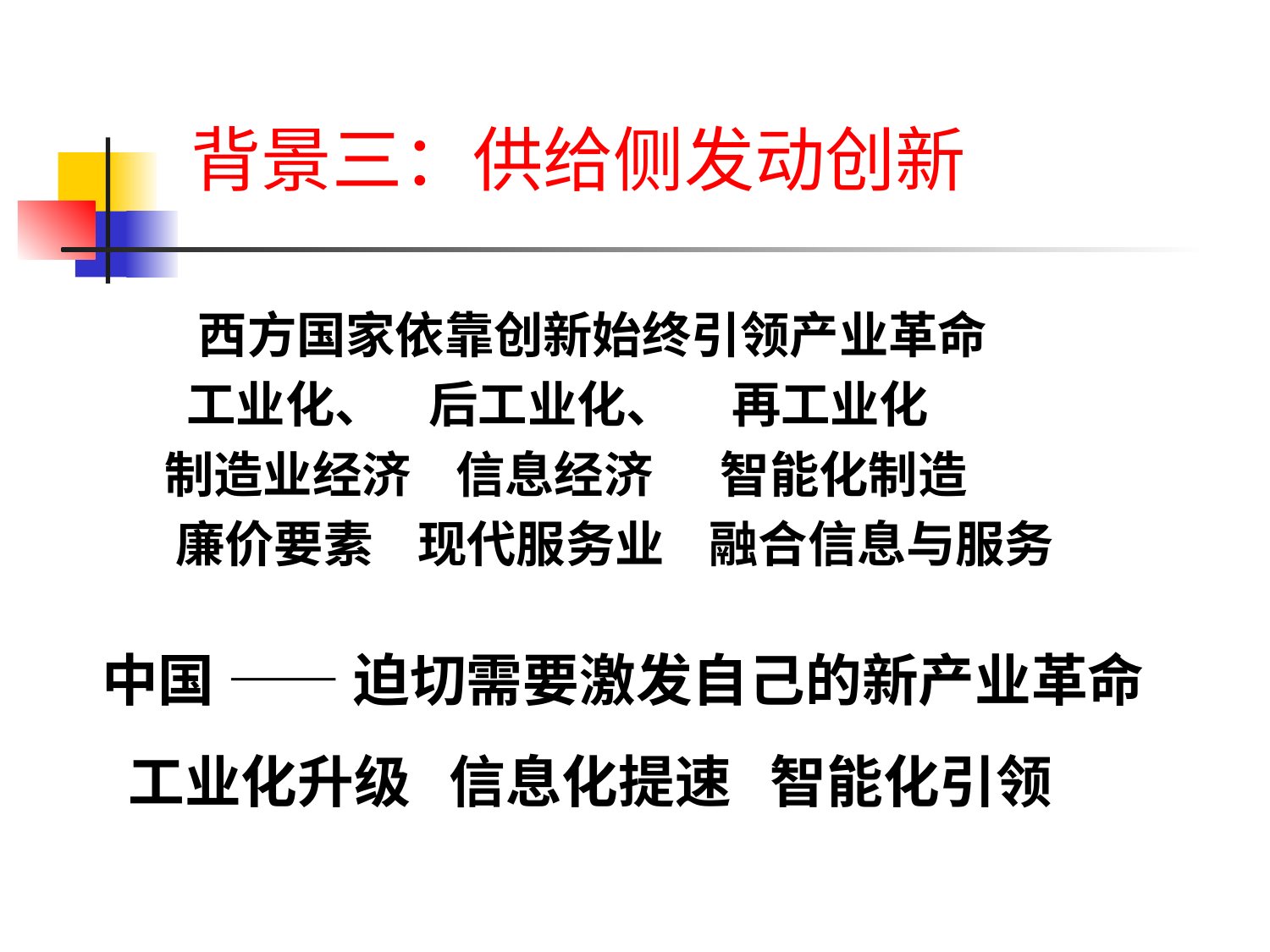

背景三：供给侧发动创新
    西方国家依靠创新始终引领产业革命
   工业化、    后工业化、     再工业化
 制造业经济    信息经济      智能化制造
  廉价要素    现代服务业    融合信息与服务

中国 —— 迫切需要激发自己的新产业革命
 工业化升级   信息化提速   智能化引领